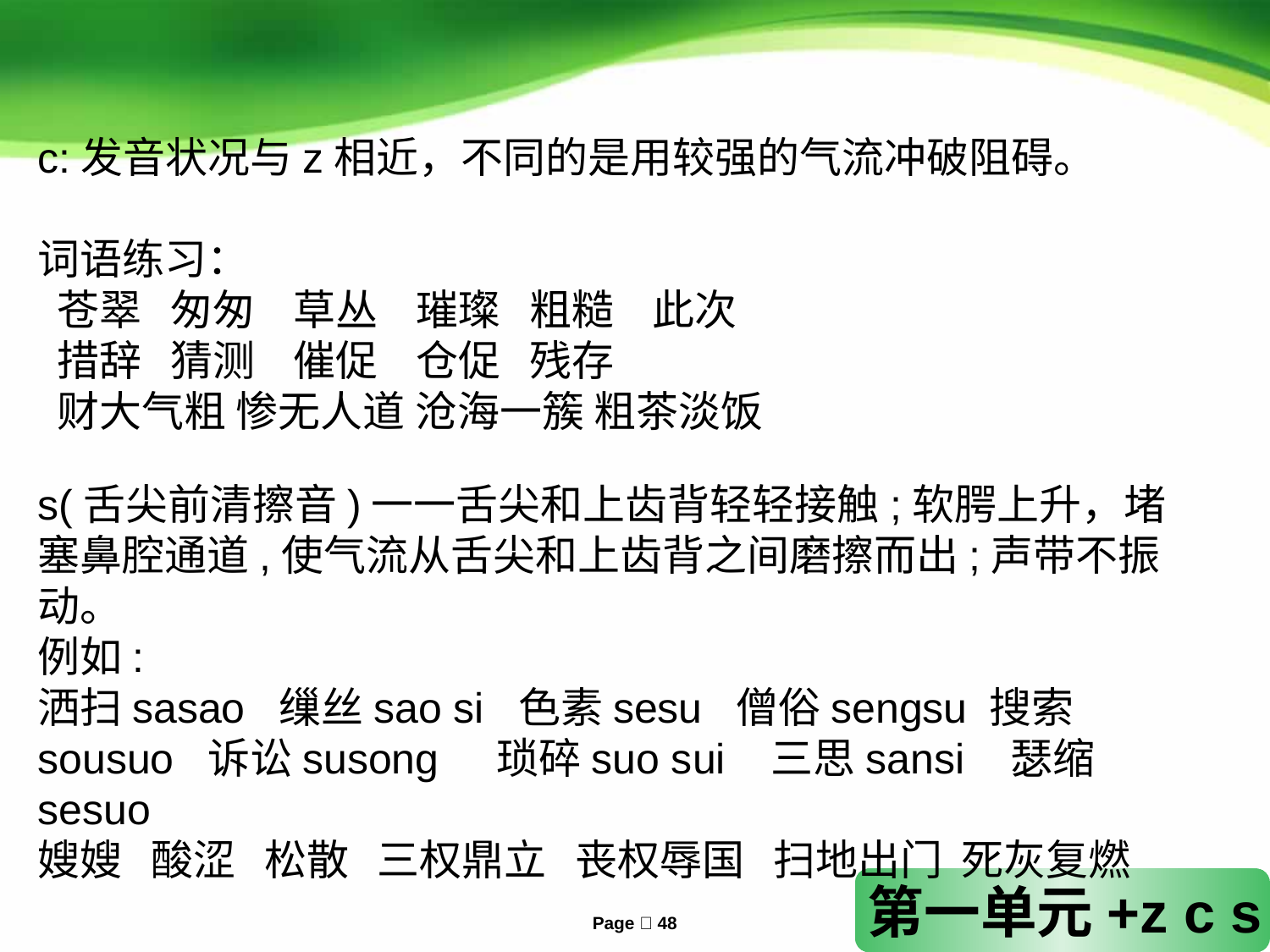

c:发音状况与z相近，不同的是用较强的气流冲破阻碍。

词语练习：
 苍翠   匆匆    草丛    璀璨   粗糙    此次
 措辞   猜测    催促    仓促   残存
 财大气粗 惨无人道 沧海一簇 粗茶淡饭

s(舌尖前清擦音)一一舌尖和上齿背轻轻接触;软腭上升，堵塞鼻腔通道,使气流从舌尖和上齿背之间磨擦而出;声带不振动。
例如:
洒扫sasao  缫丝sao si  色素sesu  僧俗sengsu 搜索sousuo  诉讼susong    琐碎suo sui   三思sansi   瑟缩sesuo
嫂嫂   酸涩   松散   三权鼎立   丧权辱国   扫地出门  死灰复燃

   第一单元+z c s